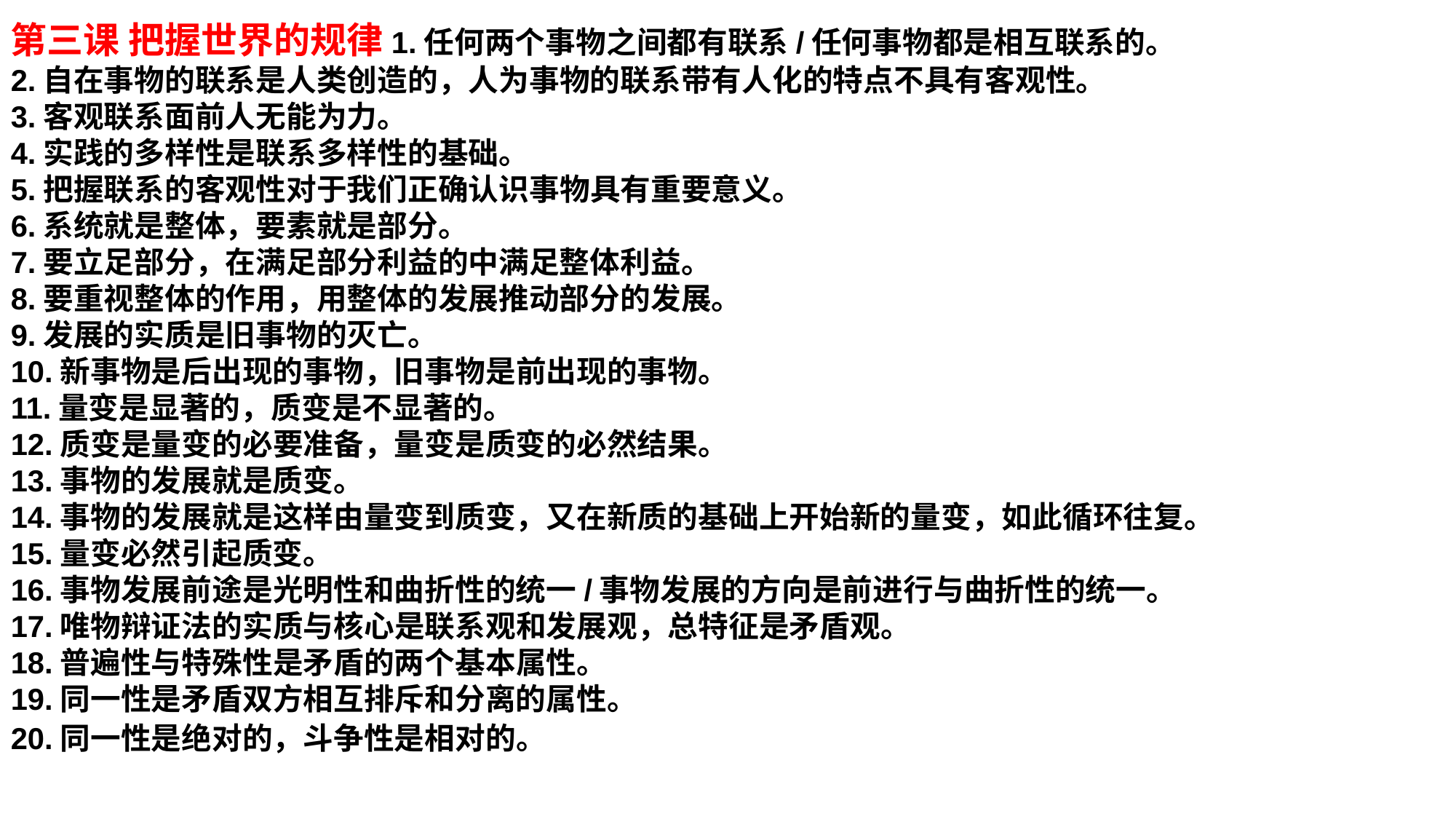

第三课 把握世界的规律1.任何两个事物之间都有联系/任何事物都是相互联系的。2.自在事物的联系是人类创造的，人为事物的联系带有人化的特点不具有客观性。3.客观联系面前人无能为力。4.实践的多样性是联系多样性的基础。5.把握联系的客观性对于我们正确认识事物具有重要意义。6.系统就是整体，要素就是部分。7.要立足部分，在满足部分利益的中满足整体利益。8.要重视整体的作用，用整体的发展推动部分的发展。9.发展的实质是旧事物的灭亡。10.新事物是后出现的事物，旧事物是前出现的事物。11.量变是显著的，质变是不显著的。12.质变是量变的必要准备，量变是质变的必然结果。13.事物的发展就是质变。14.事物的发展就是这样由量变到质变，又在新质的基础上开始新的量变，如此循环往复。15.量变必然引起质变。16.事物发展前途是光明性和曲折性的统一/事物发展的方向是前进行与曲折性的统一。17.唯物辩证法的实质与核心是联系观和发展观，总特征是矛盾观。18.普遍性与特殊性是矛盾的两个基本属性。19.同一性是矛盾双方相互排斥和分离的属性。20.同一性是绝对的，斗争性是相对的。